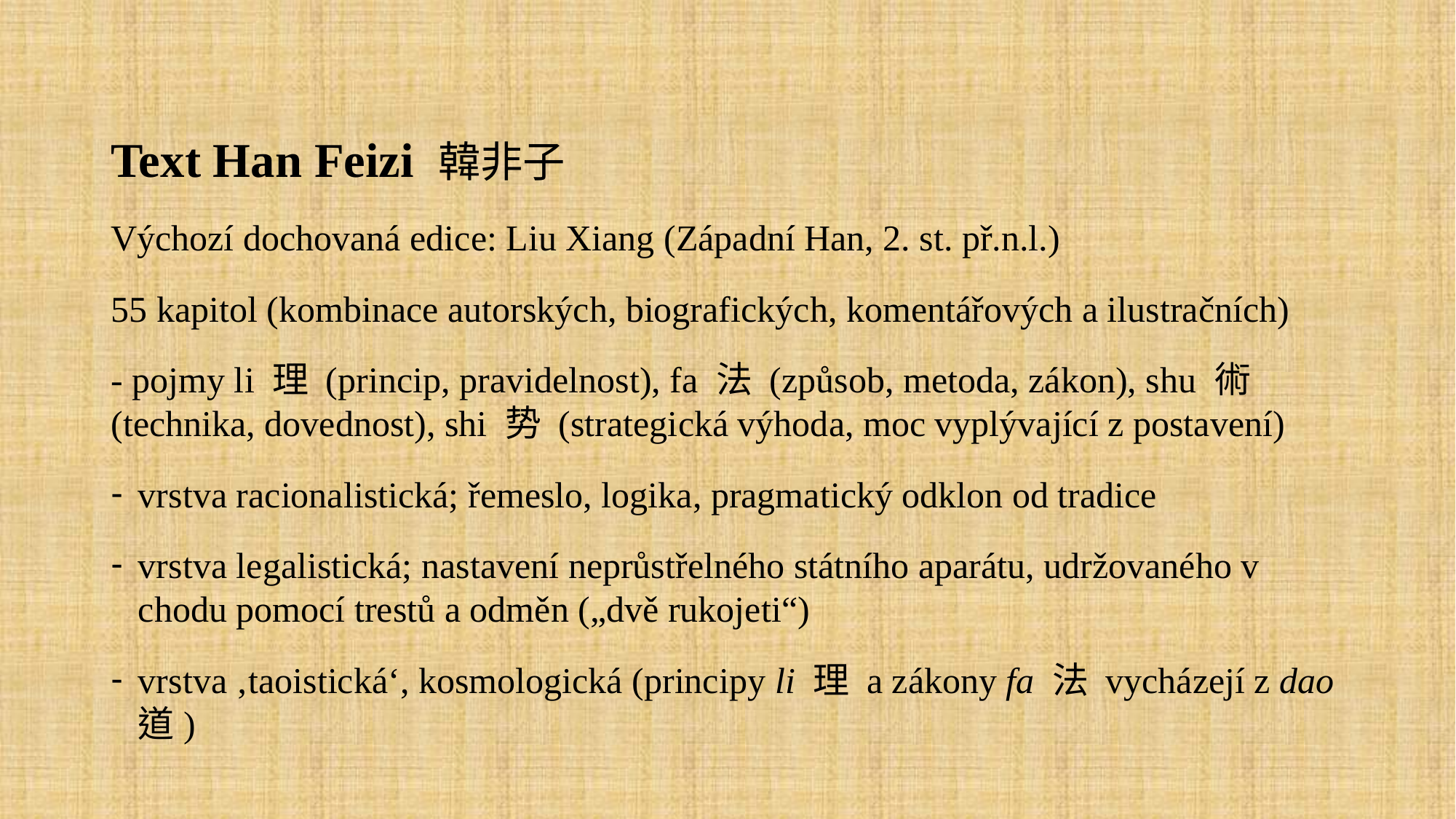

Text Han Feizi 韓非子
Výchozí dochovaná edice: Liu Xiang (Západní Han, 2. st. př.n.l.)
55 kapitol (kombinace autorských, biografických, komentářových a ilustračních)
- pojmy li 理 (princip, pravidelnost), fa 法 (způsob, metoda, zákon), shu 術 (technika, dovednost), shi 势 (strategická výhoda, moc vyplývající z postavení)
vrstva racionalistická; řemeslo, logika, pragmatický odklon od tradice
vrstva legalistická; nastavení neprůstřelného státního aparátu, udržovaného v chodu pomocí trestů a odměn („dvě rukojeti“)
vrstva ‚taoistická‘, kosmologická (principy li 理 a zákony fa 法 vycházejí z dao 道)